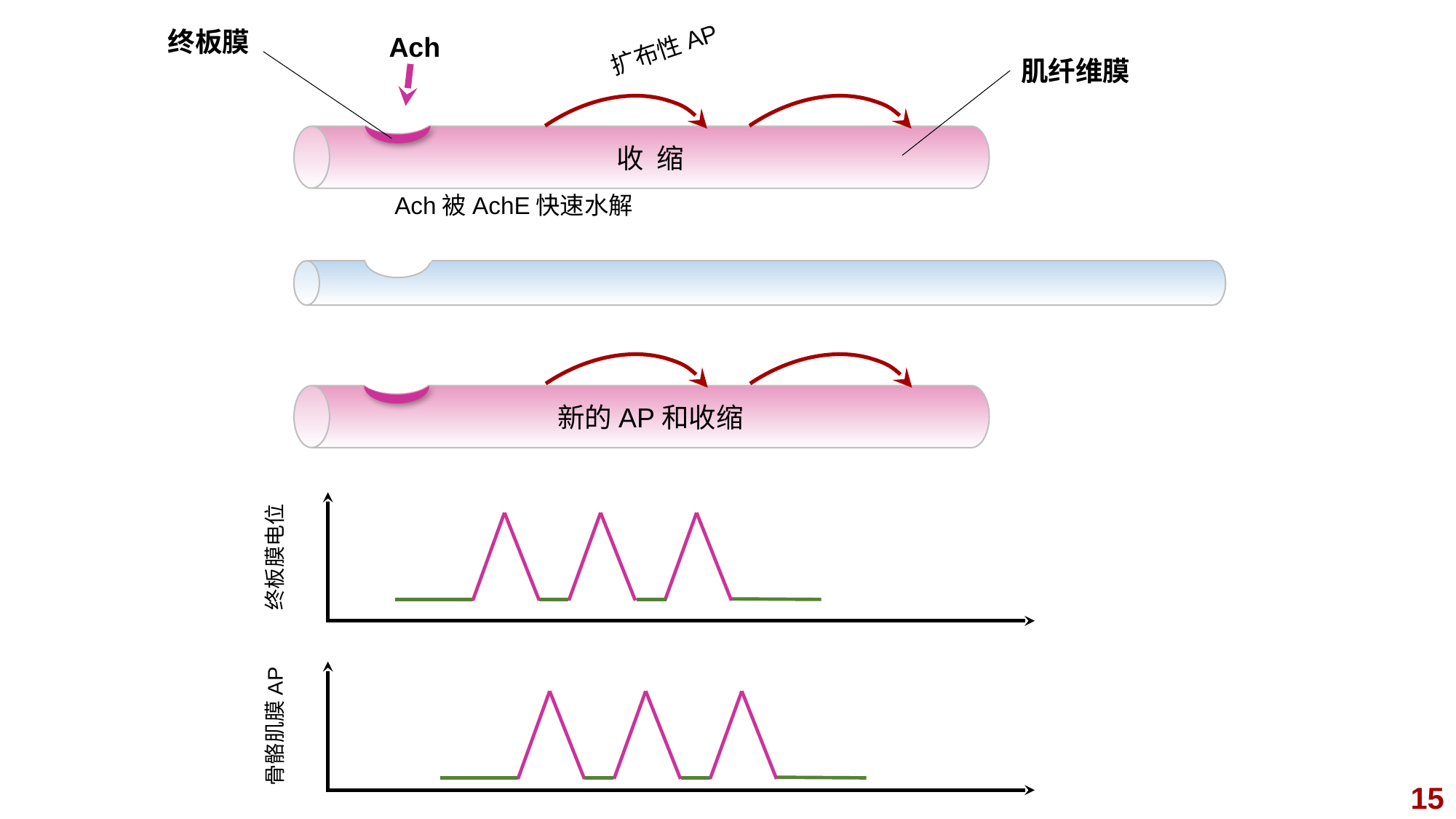

收  缩

终板膜
Ach
扩布性AP
肌纤维膜
新的AP和收缩

Ach被AchE快速水解

终板膜电位
骨骼肌膜AP
15